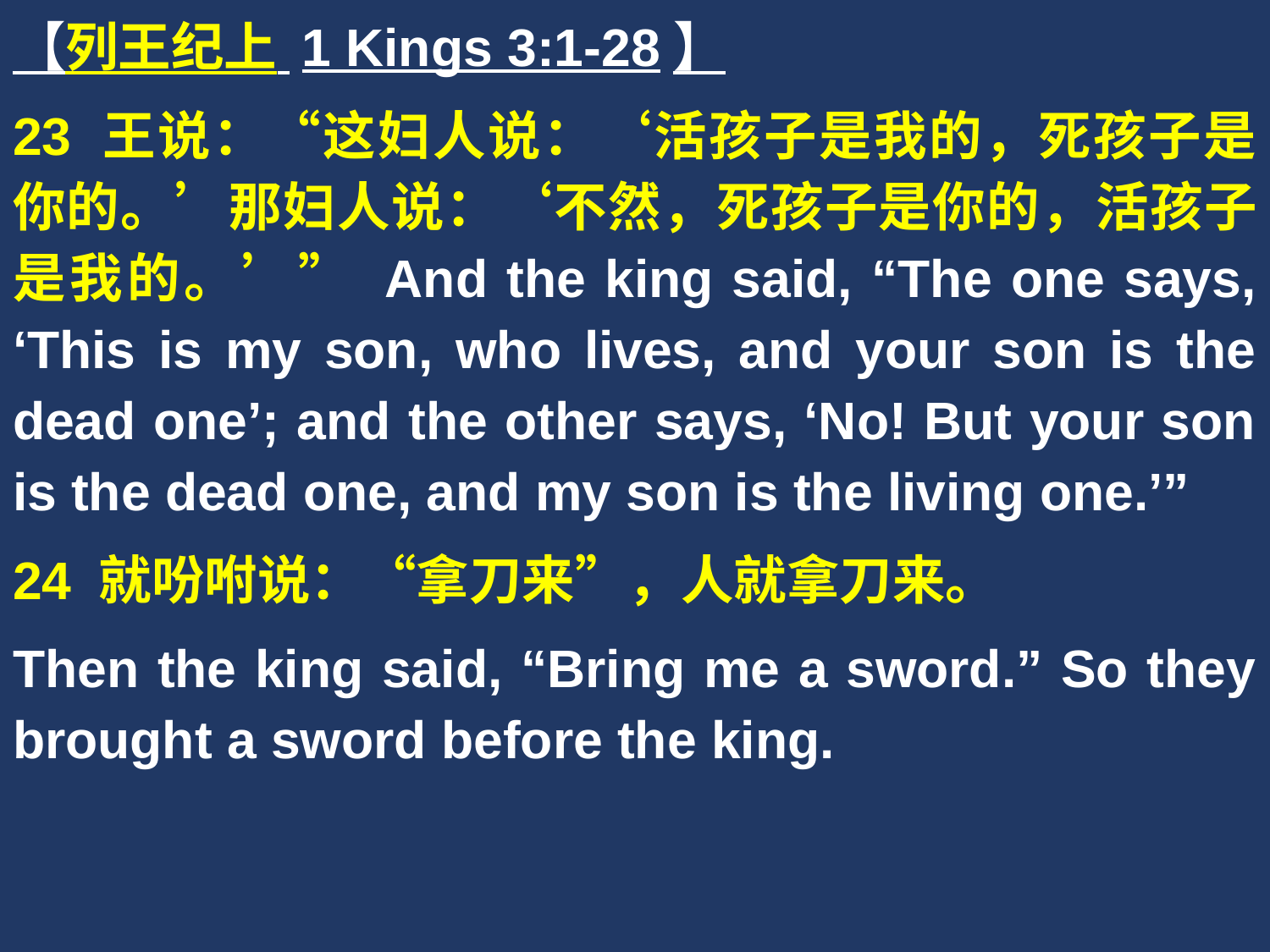

【列王纪上 1 Kings 3:1-28】
23 王说：“这妇人说：‘活孩子是我的，死孩子是你的。’那妇人说：‘不然，死孩子是你的，活孩子是我的。’” And the king said, “The one says, ‘This is my son, who lives, and your son is the dead one’; and the other says, ‘No! But your son is the dead one, and my son is the living one.’”
24 就吩咐说：“拿刀来”，人就拿刀来。
Then the king said, “Bring me a sword.” So they brought a sword before the king.